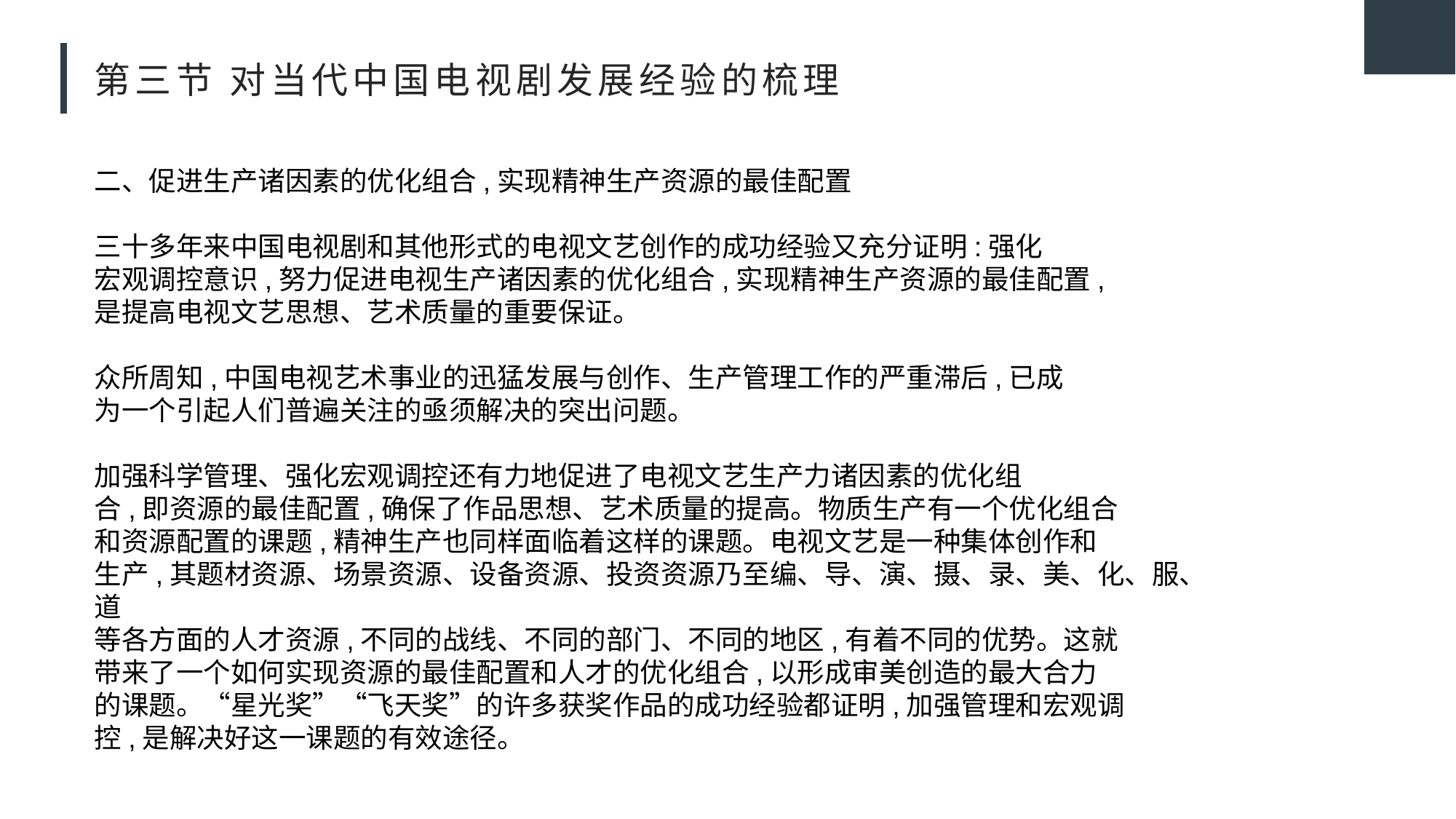

# 第三节 对当代中国电视剧发展经验的梳理
二、促进生产诸因素的优化组合,实现精神生产资源的最佳配置

三十多年来中国电视剧和其他形式的电视文艺创作的成功经验又充分证明:强化
宏观调控意识,努力促进电视生产诸因素的优化组合,实现精神生产资源的最佳配置,
是提高电视文艺思想、艺术质量的重要保证。

众所周知,中国电视艺术事业的迅猛发展与创作、生产管理工作的严重滞后,已成
为一个引起人们普遍关注的亟须解决的突出问题。

加强科学管理、强化宏观调控还有力地促进了电视文艺生产力诸因素的优化组
合,即资源的最佳配置,确保了作品思想、艺术质量的提高。物质生产有一个优化组合
和资源配置的课题,精神生产也同样面临着这样的课题。电视文艺是一种集体创作和
生产,其题材资源、场景资源、设备资源、投资资源乃至编、导、演、摄、录、美、化、服、道
等各方面的人才资源,不同的战线、不同的部门、不同的地区,有着不同的优势。这就
带来了一个如何实现资源的最佳配置和人才的优化组合,以形成审美创造的最大合力
的课题。“星光奖”“飞天奖”的许多获奖作品的成功经验都证明,加强管理和宏观调
控,是解决好这一课题的有效途径。